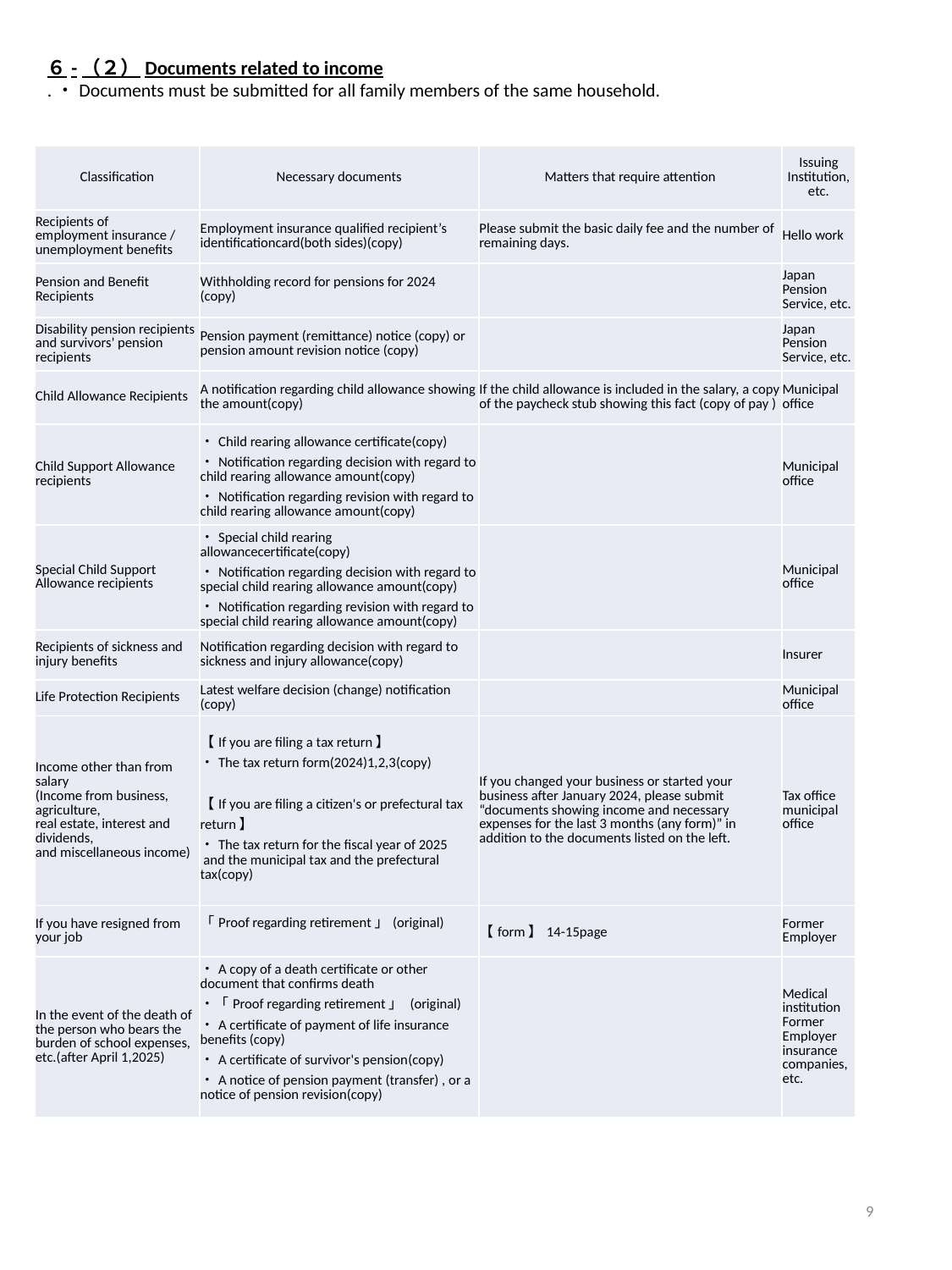

６-（２）Documents related to income
.・Documents must be submitted for all family members of the same household.
| Classification | Necessary documents | Matters that require attention | Issuing Institution, etc. |
| --- | --- | --- | --- |
| Recipients of employment insurance / unemployment benefits | Employment insurance qualified recipient’s identificationcard(both sides)(copy) | Please submit the basic daily fee and the number of remaining days. | Hello work |
| Pension and Benefit Recipients | Withholding record for pensions for 2024 (copy) |  | Japan Pension Service, etc. |
| Disability pension recipients and survivors' pension recipients | Pension payment (remittance) notice (copy) or pension amount revision notice (copy) |  | Japan Pension Service, etc. |
| Child Allowance Recipients | A notification regarding child allowance showing the amount(copy) | If the child allowance is included in the salary, a copy of the paycheck stub showing this fact (copy of pay ) | Municipal office |
| Child Support Allowance recipients | ・Child rearing allowance certificate(copy) ・Notification regarding decision with regard to child rearing allowance amount(copy) ・Notification regarding revision with regard to child rearing allowance amount(copy) |  | Municipal office |
| Special Child Support Allowance recipients | ・Special child rearing allowancecertificate(copy) ・Notification regarding decision with regard to special child rearing allowance amount(copy) ・Notification regarding revision with regard to special child rearing allowance amount(copy) |  | Municipal office |
| Recipients of sickness and injury benefits | Notification regarding decision with regard to sickness and injury allowance(copy) |  | Insurer |
| Life Protection Recipients | Latest welfare decision (change) notification (copy) |  | Municipal office |
| Income other than from salary (Income from business, agriculture, real estate, interest and dividends, and miscellaneous income) | 【If you are filing a tax return】 ・The tax return form(2024)1,2,3(copy) 【If you are filing a citizen's or prefectural tax return】 ・The tax return for the fiscal year of 2025 and the municipal tax and the prefectural tax(copy) | If you changed your business or started your business after January 2024, please submit “documents showing income and necessary expenses for the last 3 months (any form)” in addition to the documents listed on the left. | Tax office municipal office |
| If you have resigned from your job | 「Proof regarding retirement」(original) | 【form】14-15page | Former Employer |
| In the event of the death of the person who bears the burden of school expenses, etc.(after April 1,2025) | ・A copy of a death certificate or other document that confirms death ・「Proof regarding retirement」 (original) ・A certificate of payment of life insurance benefits (copy) ・A certificate of survivor's pension(copy) ・A notice of pension payment (transfer) , or a notice of pension revision(copy) |  | Medical institution Former Employer insurance companies, etc. |
9